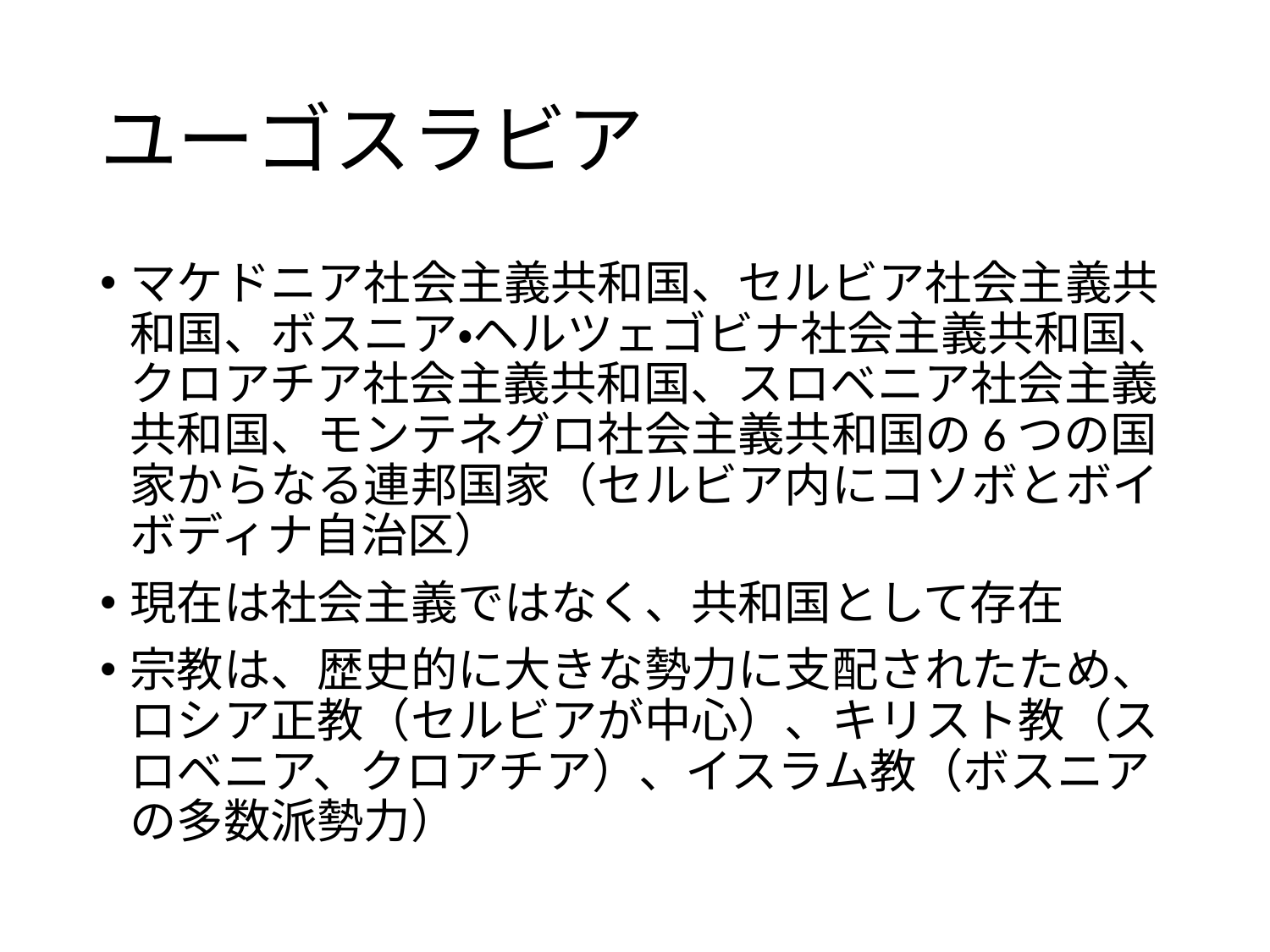

# ユーゴスラビア
マケドニア社会主義共和国、セルビア社会主義共和国、ボスニア・ヘルツェゴビナ社会主義共和国、クロアチア社会主義共和国、スロベニア社会主義共和国、モンテネグロ社会主義共和国の6つの国家からなる連邦国家（セルビア内にコソボとボイボディナ自治区）
現在は社会主義ではなく、共和国として存在
宗教は、歴史的に大きな勢力に支配されたため、ロシア正教（セルビアが中心）、キリスト教（スロベニア、クロアチア）、イスラム教（ボスニアの多数派勢力）